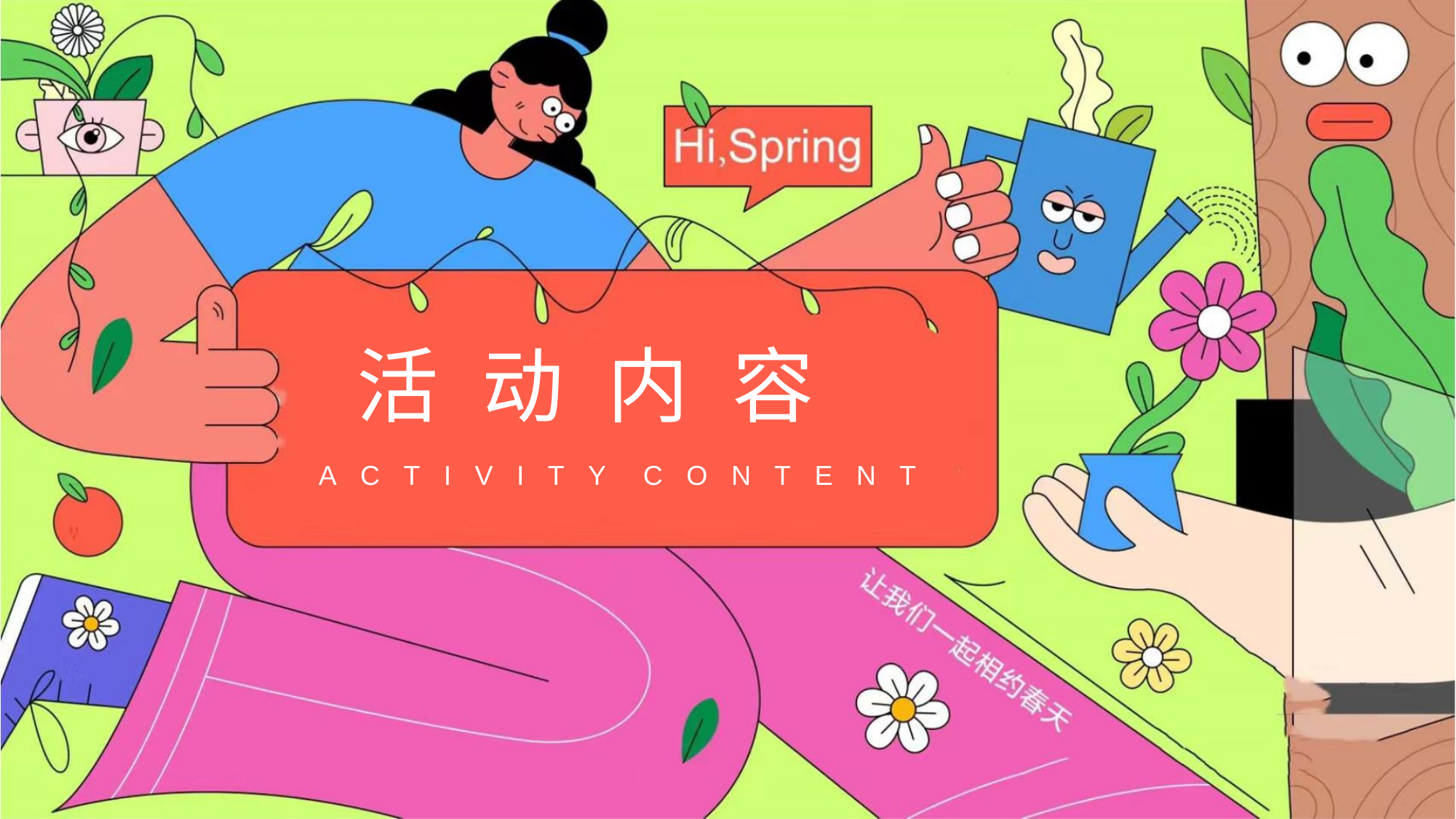

活 动 内 容
A C T I V I T Y
C O N T E N T